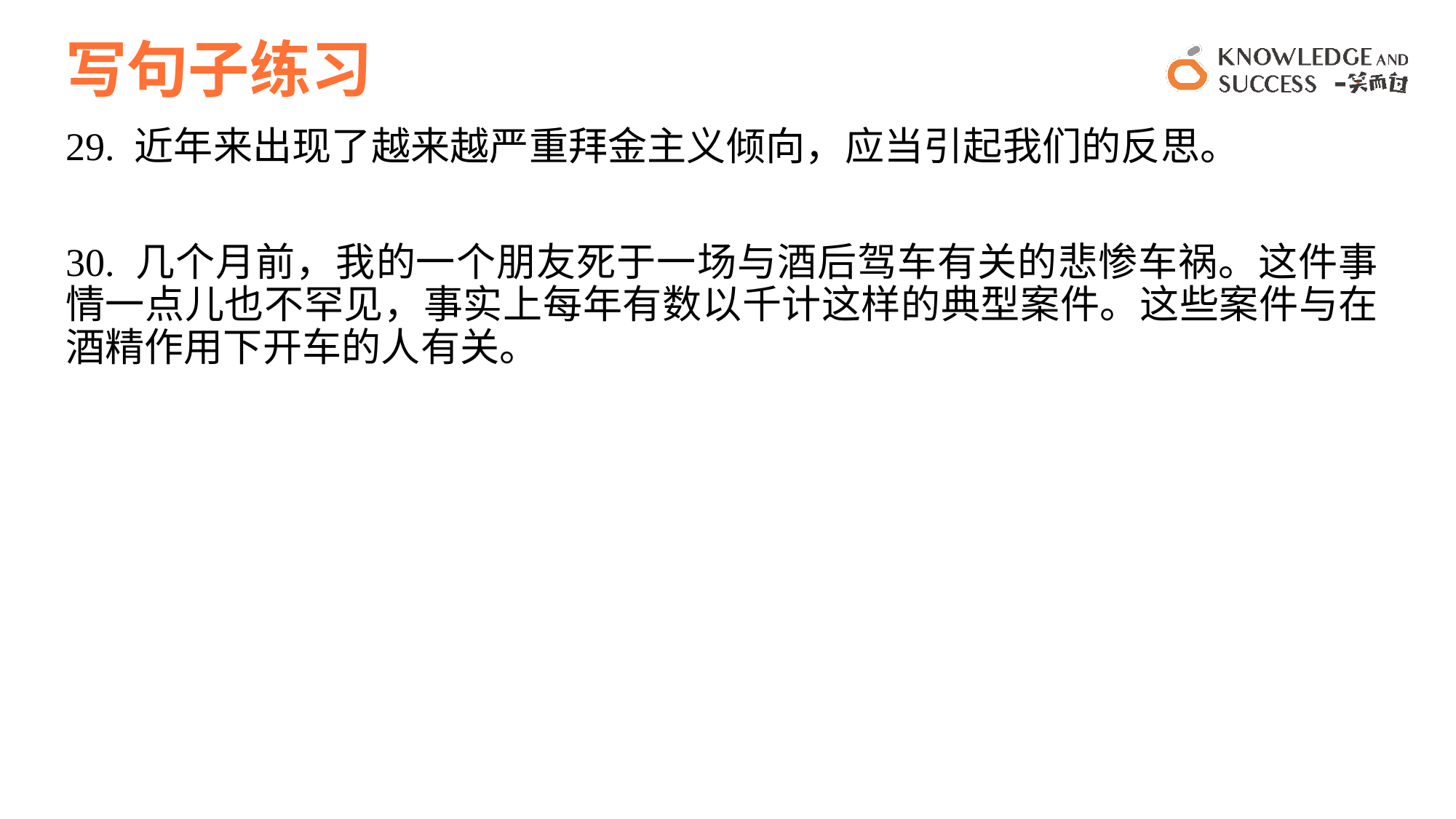

# 写句子练习
29. 近年来出现了越来越严重拜金主义倾向，应当引起我们的反思。

30. 几个月前，我的一个朋友死于一场与酒后驾车有关的悲惨车祸。这件事情一点儿也不罕见，事实上每年有数以千计这样的典型案件。这些案件与在酒精作用下开车的人有关。

19